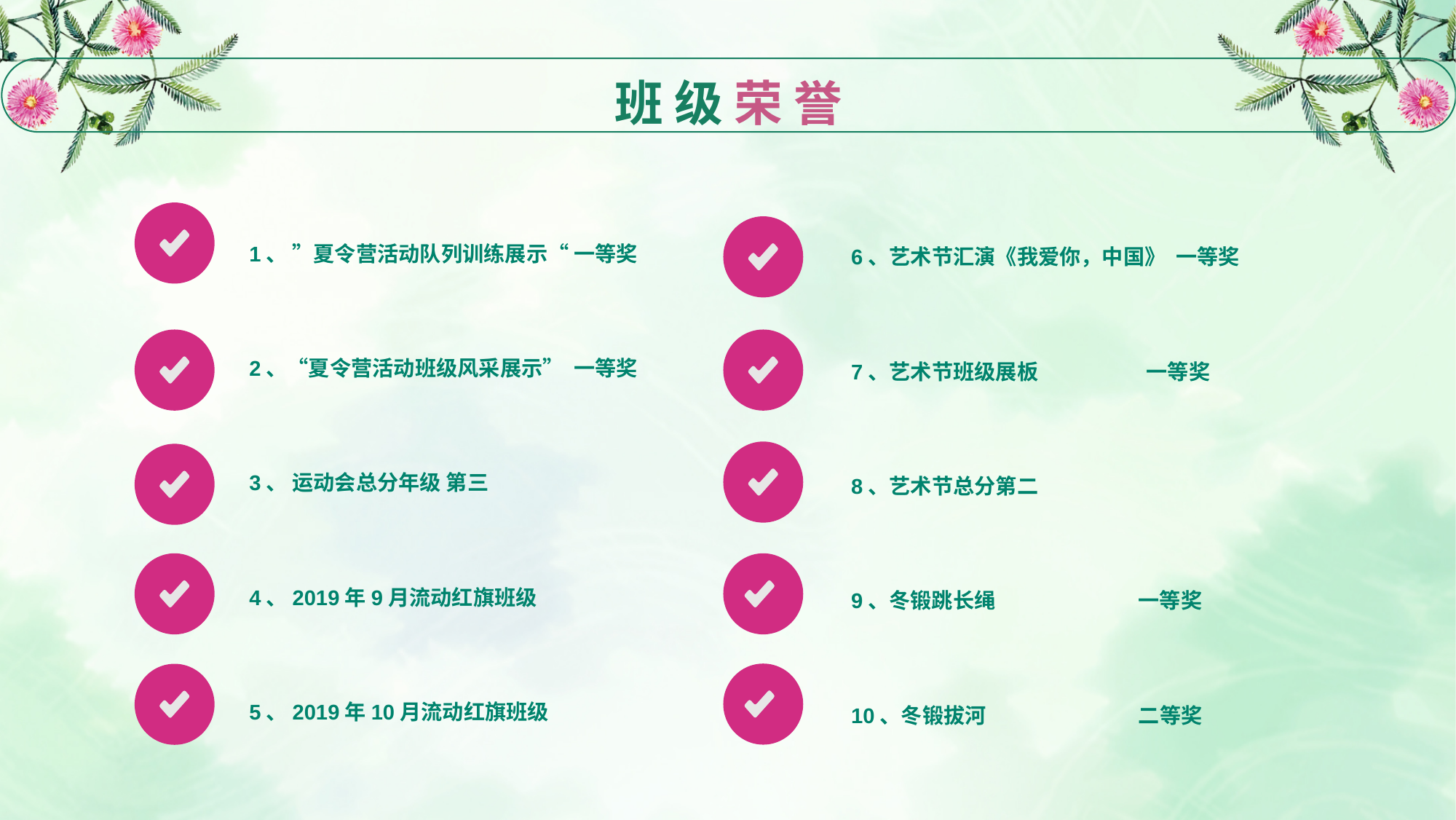

班 级 荣 誉

1、 ”夏令营活动队列训练展示“ 一等奖

2、“夏令营活动班级风采展示”  一等奖

3、 运动会总分年级 第三

4、2019年9月流动红旗班级

5、2019年10月流动红旗班级

6、艺术节汇演《我爱你，中国》  一等奖

7、艺术节班级展板                      一等奖

8、艺术节总分第二

9、冬锻跳长绳                             一等奖

10、冬锻拔河                               二等奖